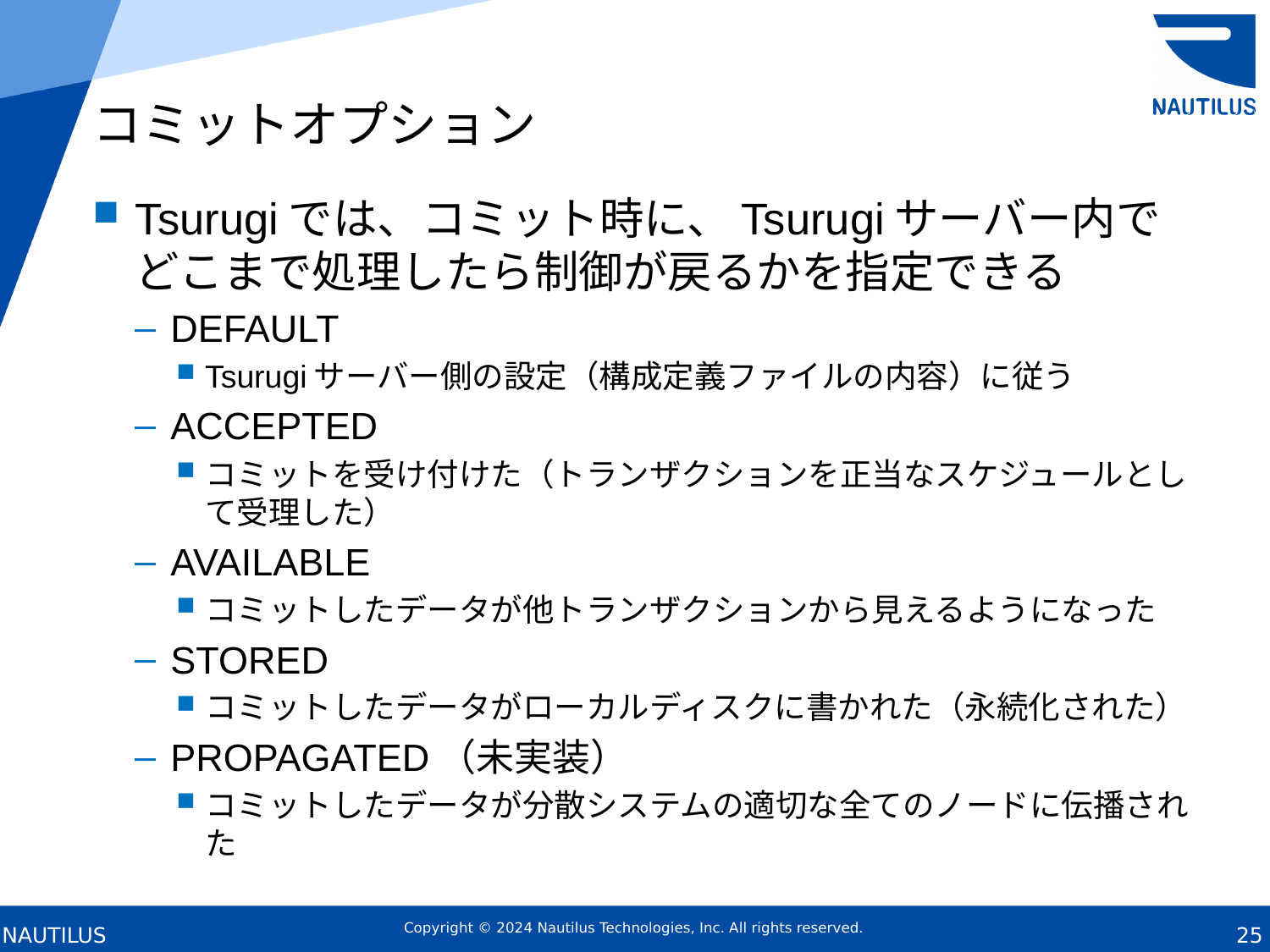

# コミットオプション
Tsurugiでは、コミット時に、Tsurugiサーバー内でどこまで処理したら制御が戻るかを指定できる
DEFAULT
Tsurugiサーバー側の設定（構成定義ファイルの内容）に従う
ACCEPTED
コミットを受け付けた（トランザクションを正当なスケジュールとして受理した）
AVAILABLE
コミットしたデータが他トランザクションから見えるようになった
STORED
コミットしたデータがローカルディスクに書かれた（永続化された）
PROPAGATED（未実装）
コミットしたデータが分散システムの適切な全てのノードに伝播された